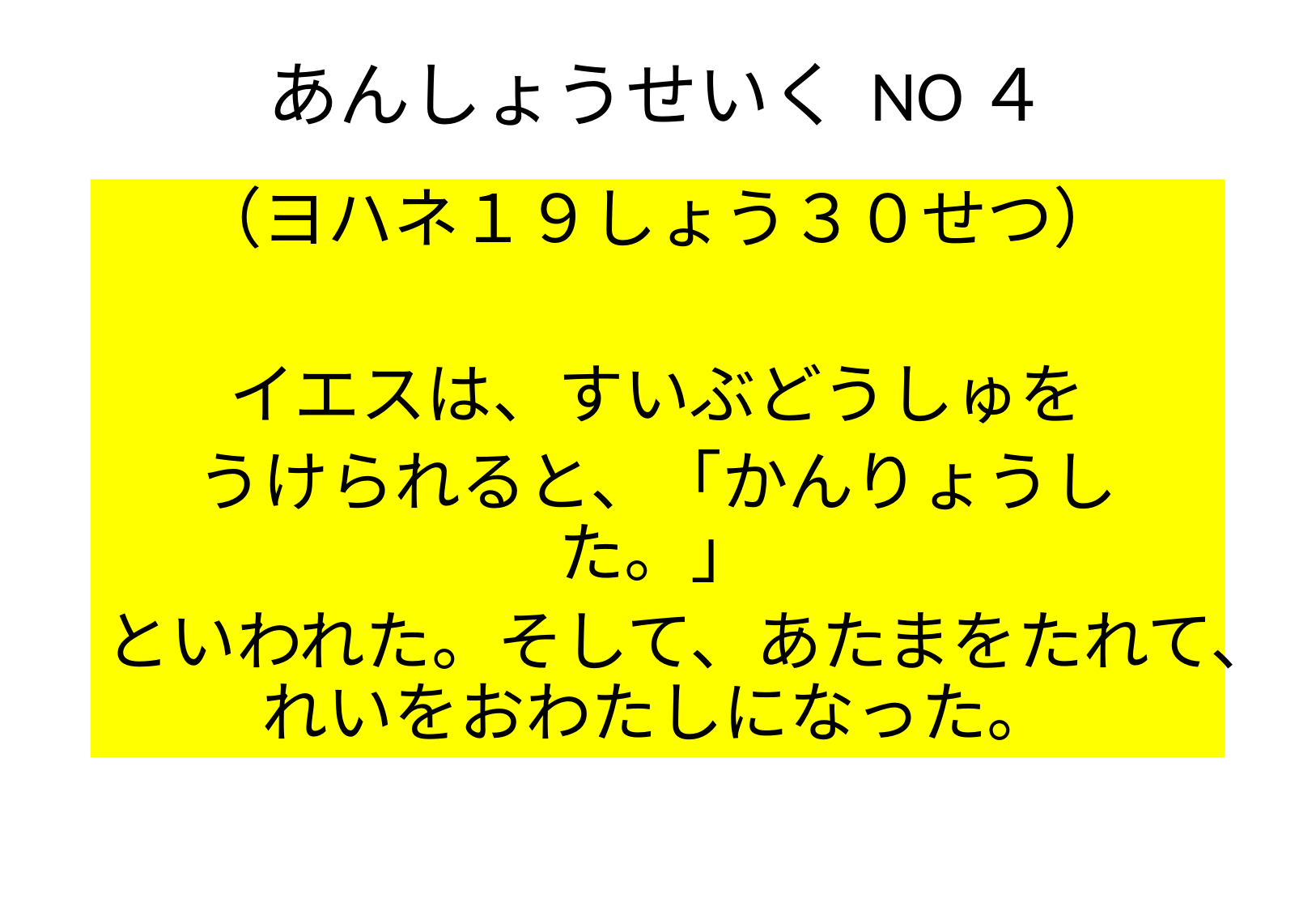

# あんしょうせいく NO４
（ヨハネ１９しょう３０せつ）

イエスは、すいぶどうしゅを
うけられると、「かんりょうした。」
といわれた。そして、あたまをたれて、れいをおわたしになった。